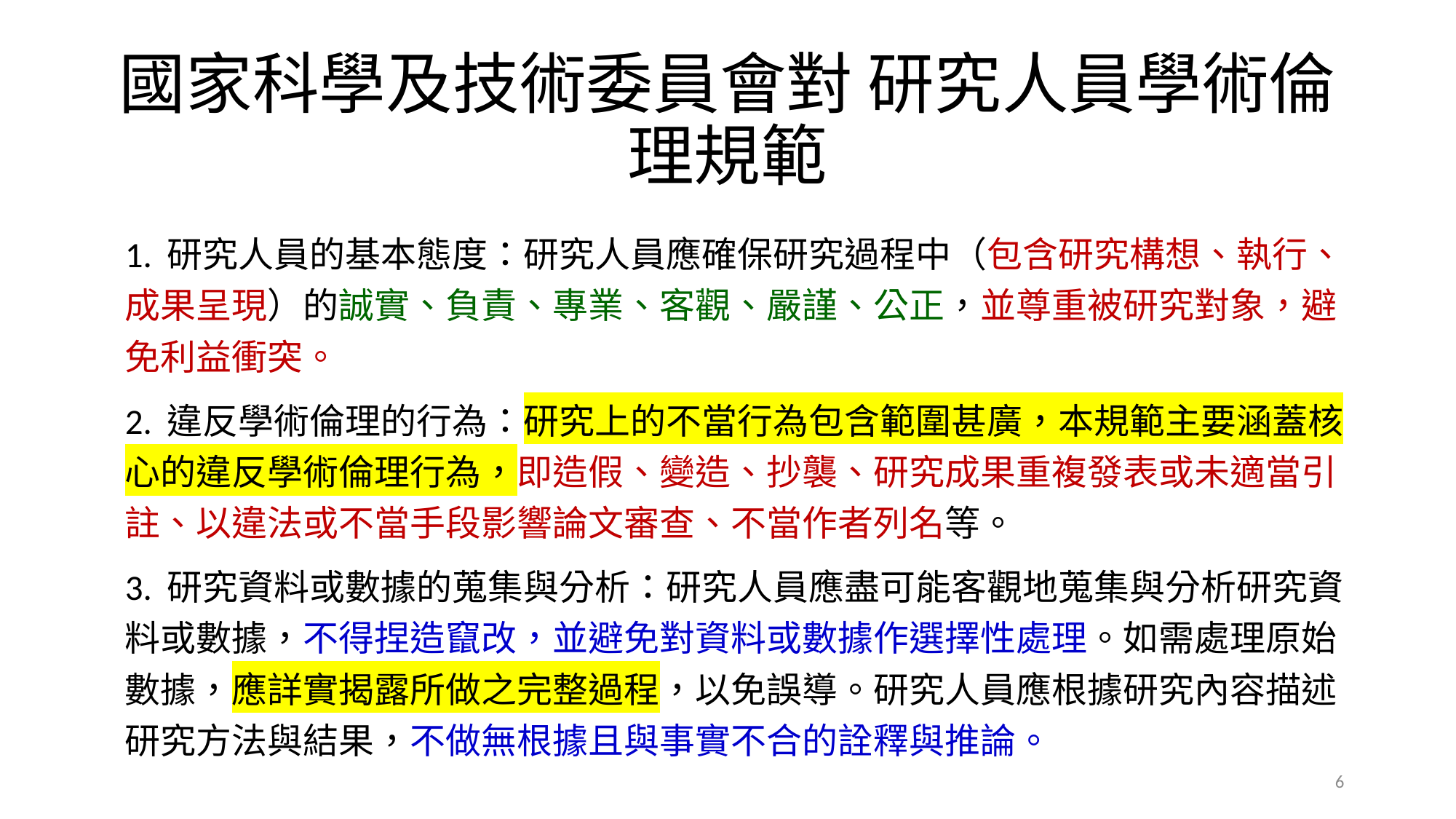

# 國家科學及技術委員會對 研究人員學術倫理規範
1. 研究人員的基本態度：研究人員應確保研究過程中（包含研究構想、執行、成果呈現）的誠實、負責、專業、客觀、嚴謹、公正，並尊重被研究對象，避免利益衝突。
2. 違反學術倫理的行為：研究上的不當行為包含範圍甚廣，本規範主要涵蓋核心的違反學術倫理行為，即造假、變造、抄襲、研究成果重複發表或未適當引註、以違法或不當手段影響論文審查、不當作者列名等。
3. 研究資料或數據的蒐集與分析：研究人員應盡可能客觀地蒐集與分析研究資料或數據，不得捏造竄改，並避免對資料或數據作選擇性處理。如需處理原始數據，應詳實揭露所做之完整過程，以免誤導。研究人員應根據研究內容描述研究方法與結果，不做無根據且與事實不合的詮釋與推論。
6